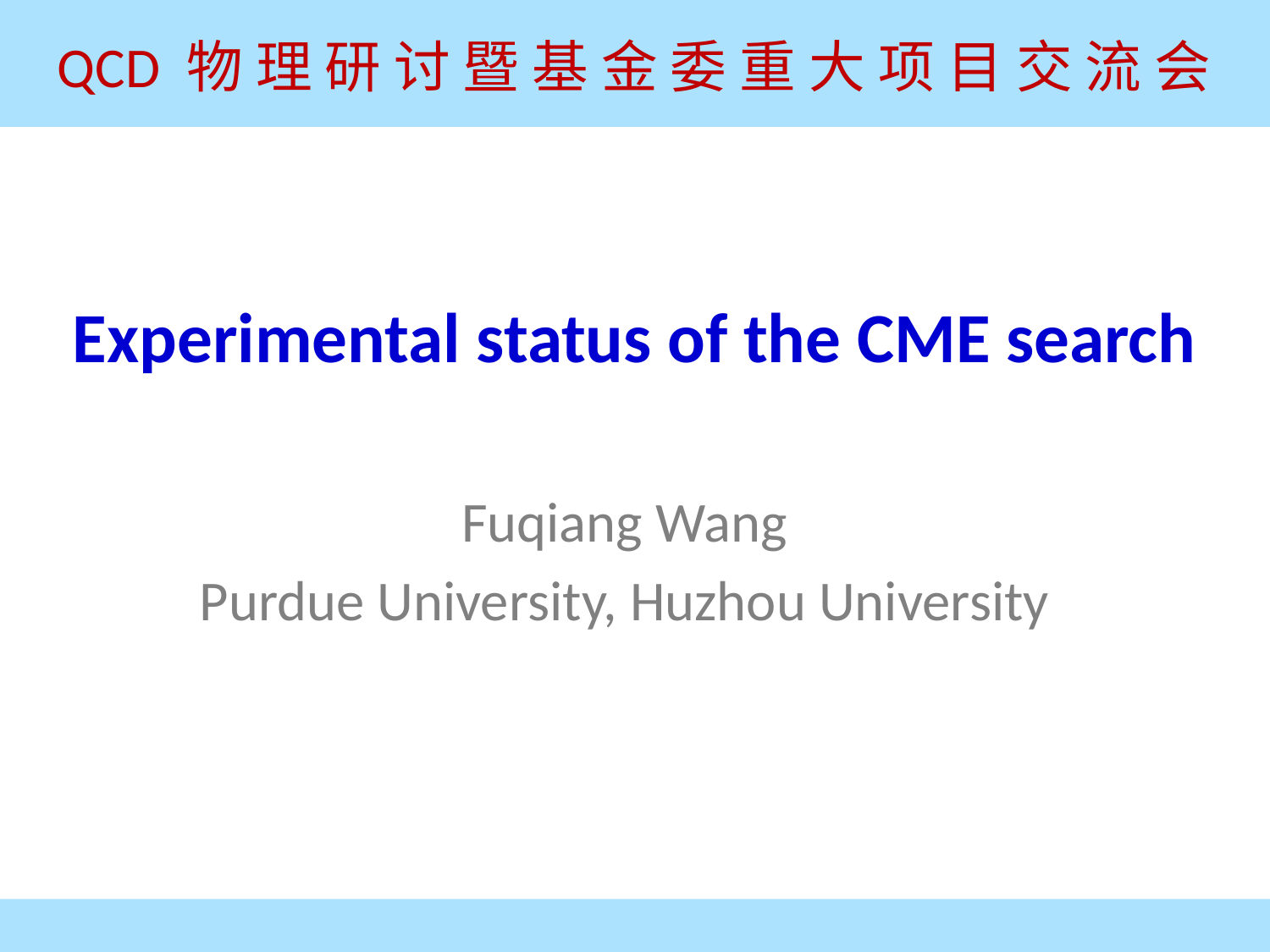

QCD 物 理 研 讨 暨 基 金 委 重 大 项 目 交 流 会
# Experimental status of the CME search
Fuqiang Wang
Purdue University, Huzhou University